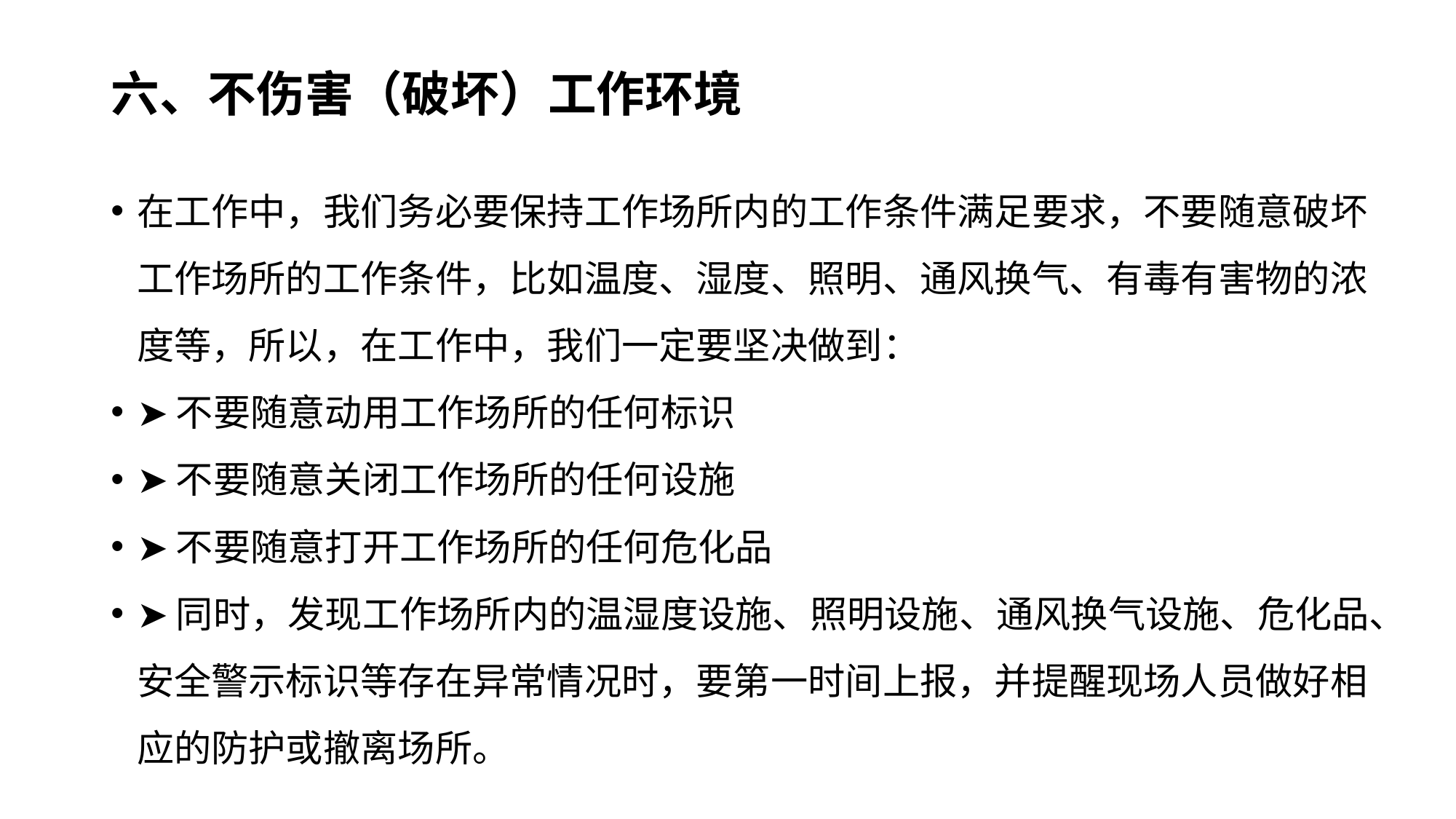

# 六、不伤害（破坏）工作环境
在工作中，我们务必要保持工作场所内的工作条件满足要求，不要随意破坏工作场所的工作条件，比如温度、湿度、照明、通风换气、有毒有害物的浓度等，所以，在工作中，我们一定要坚决做到：
➤不要随意动用工作场所的任何标识
➤不要随意关闭工作场所的任何设施
➤不要随意打开工作场所的任何危化品
➤同时，发现工作场所内的温湿度设施、照明设施、通风换气设施、危化品、安全警示标识等存在异常情况时，要第一时间上报，并提醒现场人员做好相应的防护或撤离场所。